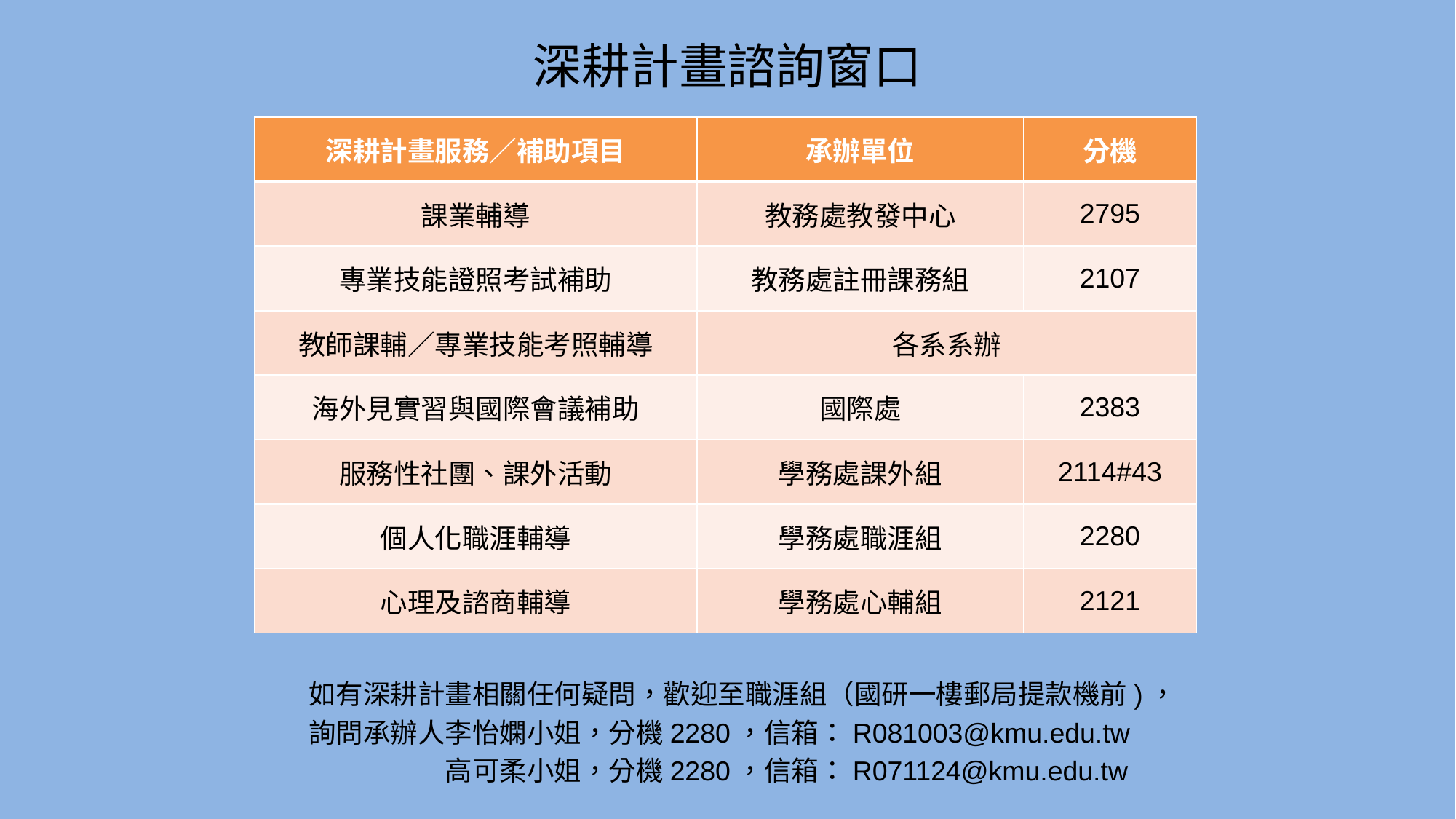

# 深耕計畫諮詢窗口
| 深耕計畫服務／補助項目 | 承辦單位 | 分機 |
| --- | --- | --- |
| 課業輔導 | 教務處教發中心 | 2795 |
| 專業技能證照考試補助 | 教務處註冊課務組 | 2107 |
| 教師課輔／專業技能考照輔導 | 各系系辦 |  |
| 海外見實習與國際會議補助 | 國際處 | 2383 |
| 服務性社團、課外活動 | 學務處課外組 | 2114#43 |
| 個人化職涯輔導 | 學務處職涯組 | 2280 |
| 心理及諮商輔導 | 學務處心輔組 | 2121 |
如有深耕計畫相關任何疑問，歡迎至職涯組（國研一樓郵局提款機前)，
詢問承辦人李怡嫻小姐，分機2280，信箱：R081003@kmu.edu.tw
                     高可柔小姐，分機2280，信箱：R071124@kmu.edu.tw